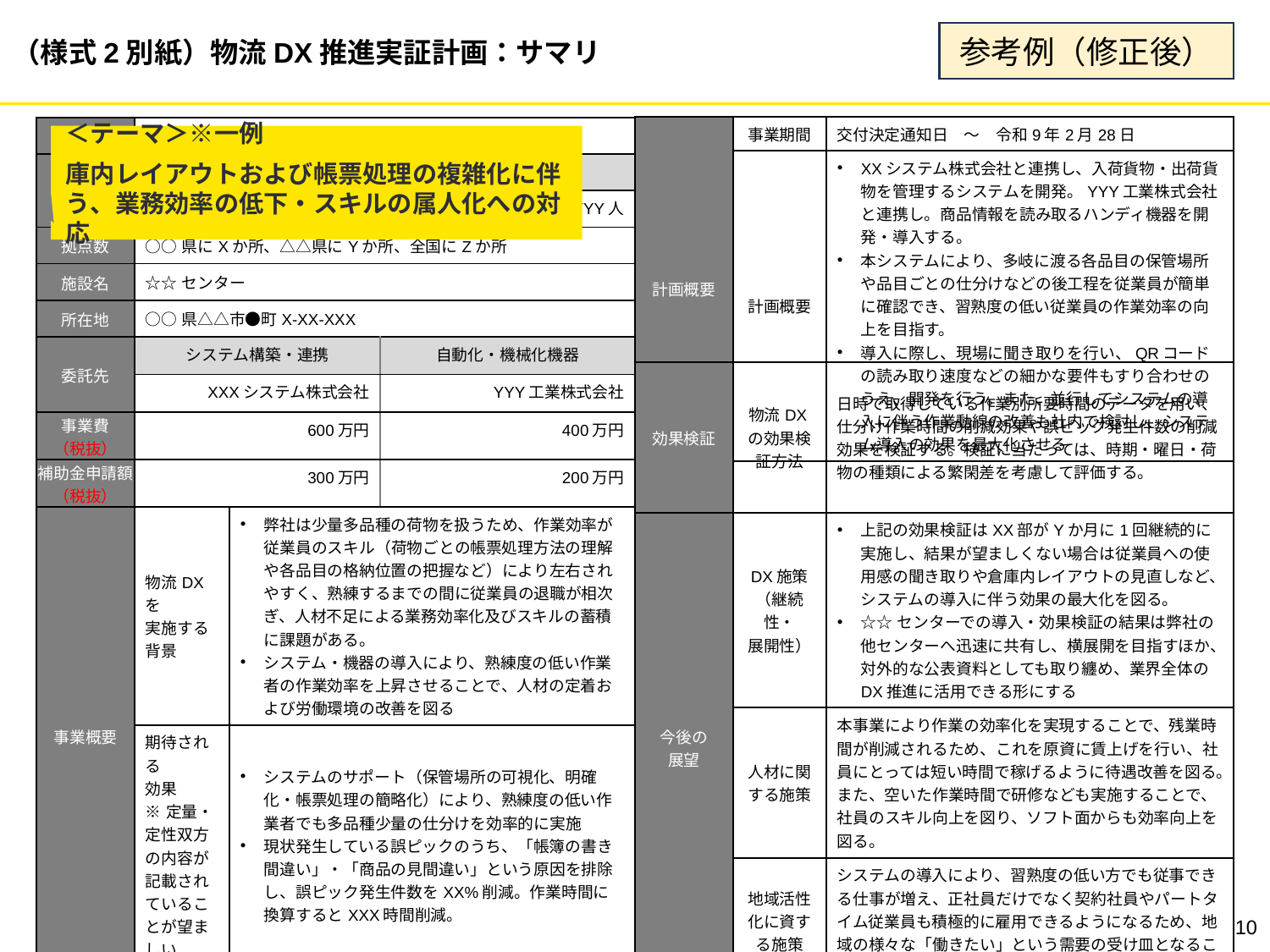

参考例（修正後）
| 計画概要 | 事業期間 | 交付決定通知日　～　令和9年2月28日 |
| --- | --- | --- |
|  | 計画概要 | XXシステム株式会社と連携し、入荷貨物・出荷貨物を管理するシステムを開発。YYY工業株式会社と連携し。商品情報を読み取るハンディ機器を開発・導入する。 本システムにより、多岐に渡る各品目の保管場所や品目ごとの仕分けなどの後工程を従業員が簡単に確認でき、習熟度の低い従業員の作業効率の向上を目指す。 導入に際し、現場に聞き取りを行い、QRコードの読み取り速度などの細かな要件もすり合わせのうえ、開発を行う。また、並行してシステムの導入に伴う作業動線の改善も社内で検討し、システム導入の効果を最大化させる |
| 事業者名 | ○○株式会社 |  |  |
| --- | --- | --- | --- |
| 会社情報 | 資本金 |  | 従業員数 |
|  | X,XXX万円 |  | YYYY人 |
| 拠点数 | ○○県にXか所、△△県にYか所、全国にZか所 |  |  |
| 施設名 | ☆☆センター |  |  |
| 所在地 | ○○県△△市●町X-XX-XXX |  |  |
| 委託先 | システム構築・連携 |  | 自動化・機械化機器 |
|  | XXXシステム株式会社 |  | YYY工業株式会社 |
| 事業費 （税抜） | 600万円 |  | 400万円 |
| 補助金申請額 （税抜） | 300万円 |  | 200万円 |
| 事業概要 | 物流DXを 実施する 背景 | 弊社は少量多品種の荷物を扱うため、作業効率が従業員のスキル（荷物ごとの帳票処理方法の理解や各品目の格納位置の把握など）により左右されやすく、熟練するまでの間に従業員の退職が相次ぎ、人材不足による業務効率化及びスキルの蓄積に課題がある。 システム・機器の導入により、熟練度の低い作業者の作業効率を上昇させることで、人材の定着および労働環境の改善を図る |  |
|  | 期待される 効果 ※定量・定性双方の内容が記載されていることが望ましい | システムのサポート（保管場所の可視化、明確化・帳票処理の簡略化）により、熟練度の低い作業者でも多品種少量の仕分けを効率的に実施 現状発生している誤ピックのうち、「帳簿の書き間違い」・「商品の見間違い」という原因を排除し、誤ピック発生件数をXX%削減。作業時間に換算するとXXX時間削減。 |  |
＜テーマ＞※一例
庫内レイアウトおよび帳票処理の複雑化に伴う、業務効率の低下・スキルの属人化への対応
| 効果検証 | 物流DXの効果検証方法 | 日時で取得している作業別所要時間のデータを用い、仕分け作業時間の削減効果や誤ピック発生件数の削減効果を検証する。検証に当たっては、時期・曜日・荷物の種類による繁閑差を考慮して評価する。 |
| --- | --- | --- |
| 今後の 展望 | DX施策 （継続性・ 展開性） | 上記の効果検証はXX部がYか月に1回継続的に実施し、結果が望ましくない場合は従業員への使用感の聞き取りや倉庫内レイアウトの見直しなど、システムの導入に伴う効果の最大化を図る。 ☆☆センターでの導入・効果検証の結果は弊社の他センターへ迅速に共有し、横展開を目指すほか、対外的な公表資料としても取り纏め、業界全体のDX推進に活用できる形にする |
|  | 人材に関する施策 | 本事業により作業の効率化を実現することで、残業時間が削減されるため、これを原資に賃上げを行い、社員にとっては短い時間で稼げるように待遇改善を図る。 また、空いた作業時間で研修なども実施することで、社員のスキル向上を図り、ソフト面からも効率向上を図る。 |
|  | 地域活性化に資する施策 | システムの導入により、習熟度の低い方でも従事できる仕事が増え、正社員だけでなく契約社員やパートタイム従業員も積極的に雇用できるようになるため、地域の様々な「働きたい」という需要の受け皿となることができる |
10